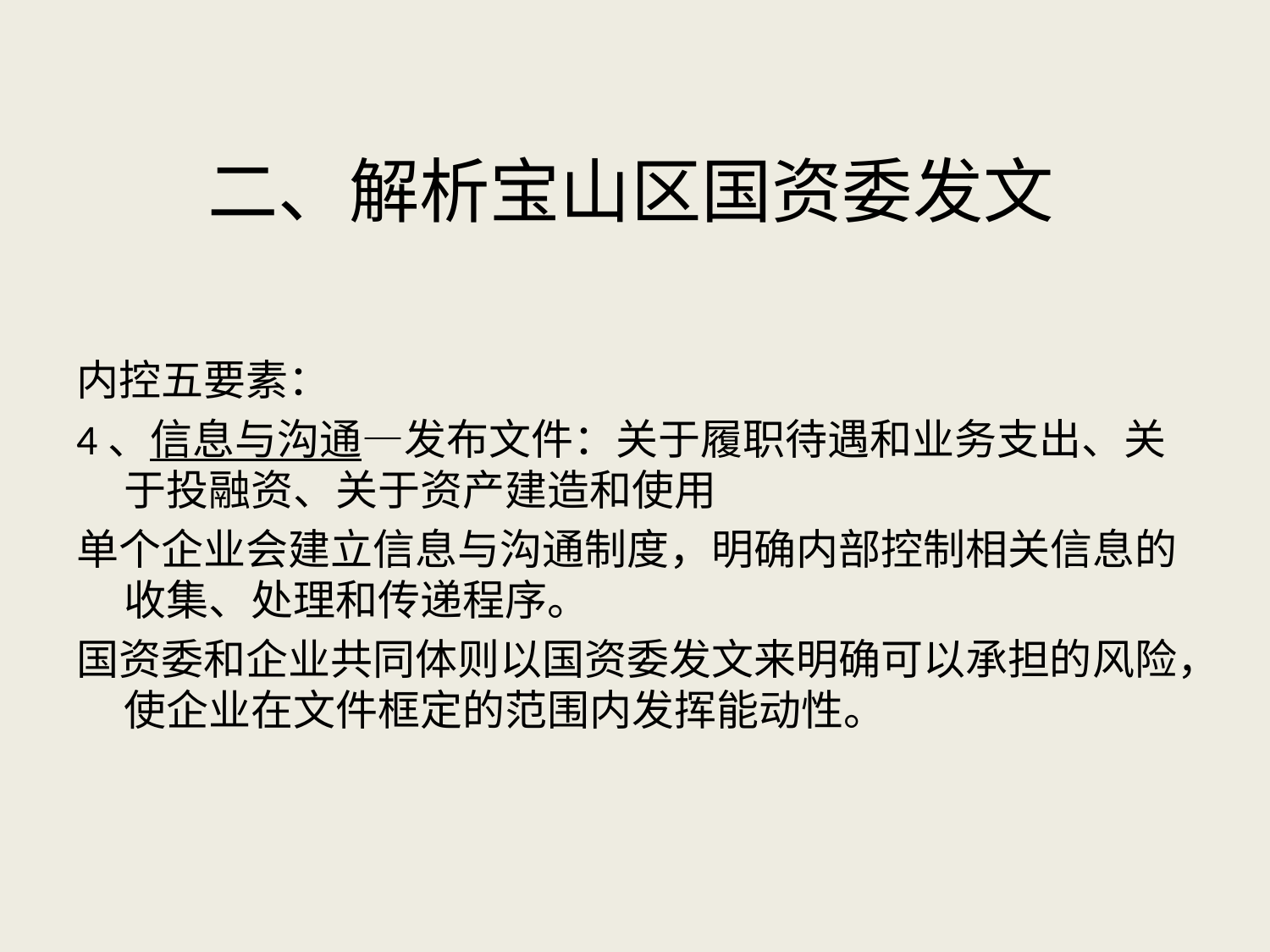

# 二、解析宝山区国资委发文
内控五要素：
4、信息与沟通—发布文件：关于履职待遇和业务支出、关于投融资、关于资产建造和使用
单个企业会建立信息与沟通制度，明确内部控制相关信息的收集、处理和传递程序。
国资委和企业共同体则以国资委发文来明确可以承担的风险，使企业在文件框定的范围内发挥能动性。